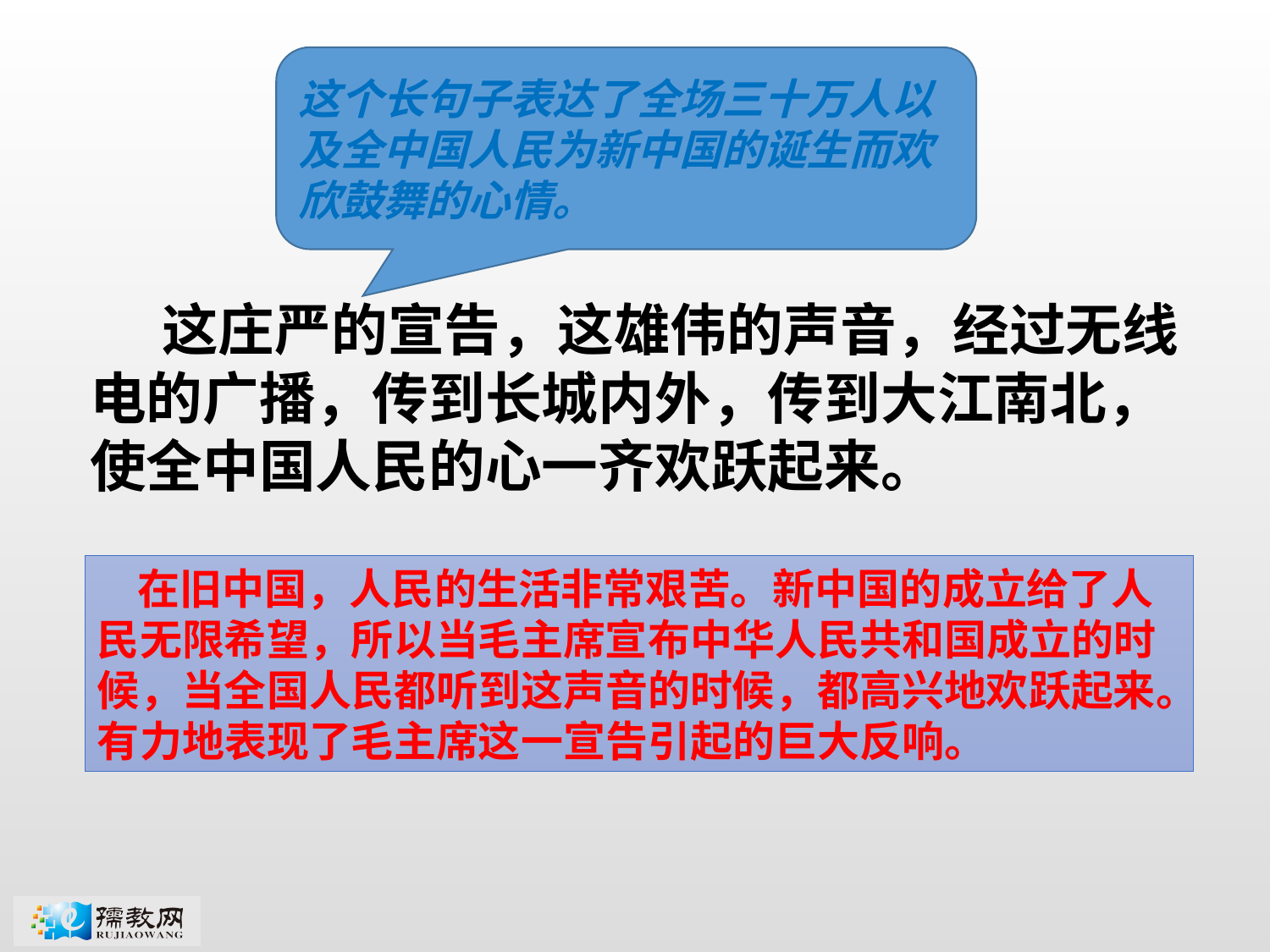

这个长句子表达了全场三十万人以及全中国人民为新中国的诞生而欢欣鼓舞的心情。
    这庄严的宣告，这雄伟的声音，经过无线电的广播，传到长城内外，传到大江南北，使全中国人民的心一齐欢跃起来。
    在旧中国，人民的生活非常艰苦。新中国的成立给了人民无限希望，所以当毛主席宣布中华人民共和国成立的时候，当全国人民都听到这声音的时候，都高兴地欢跃起来。有力地表现了毛主席这一宣告引起的巨大反响。